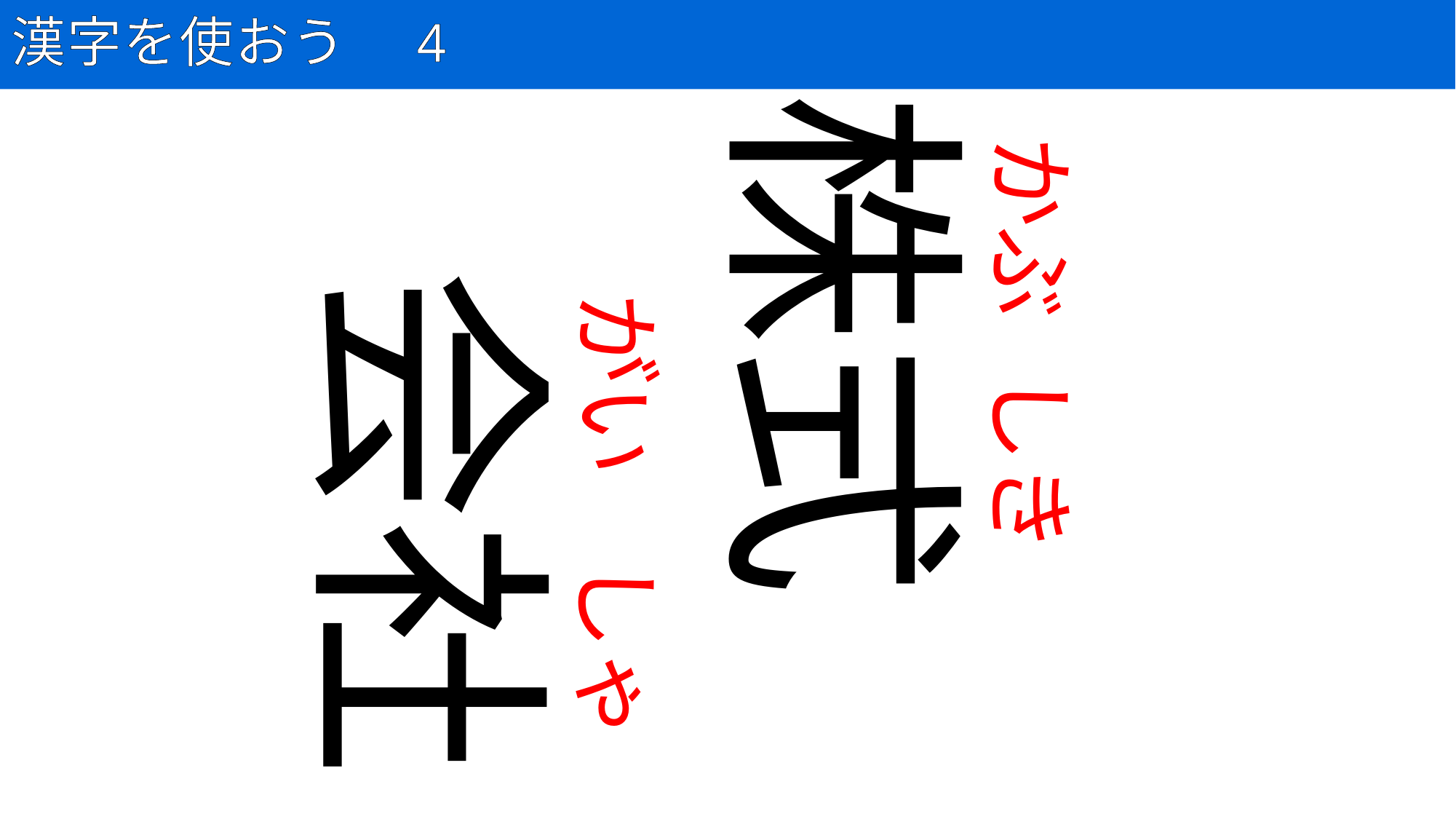

# 漢字を使おう　4
104
株式
かぶ
会社
がい
しき
しゃ